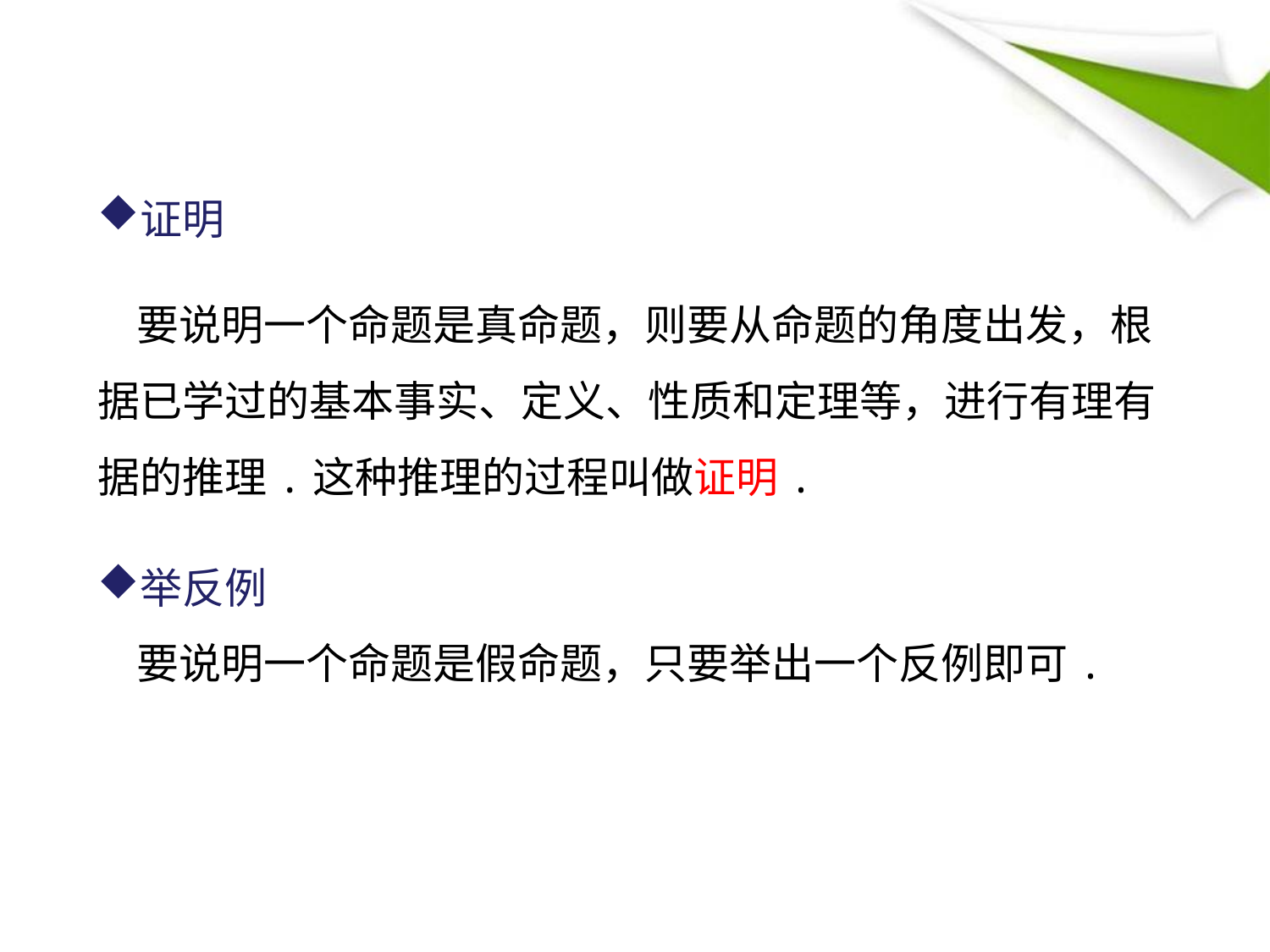

证明
   要说明一个命题是真命题，则要从命题的角度出发，根据已学过的基本事实、定义、性质和定理等，进行有理有据的推理.这种推理的过程叫做证明.
举反例
   要说明一个命题是假命题，只要举出一个反例即可.